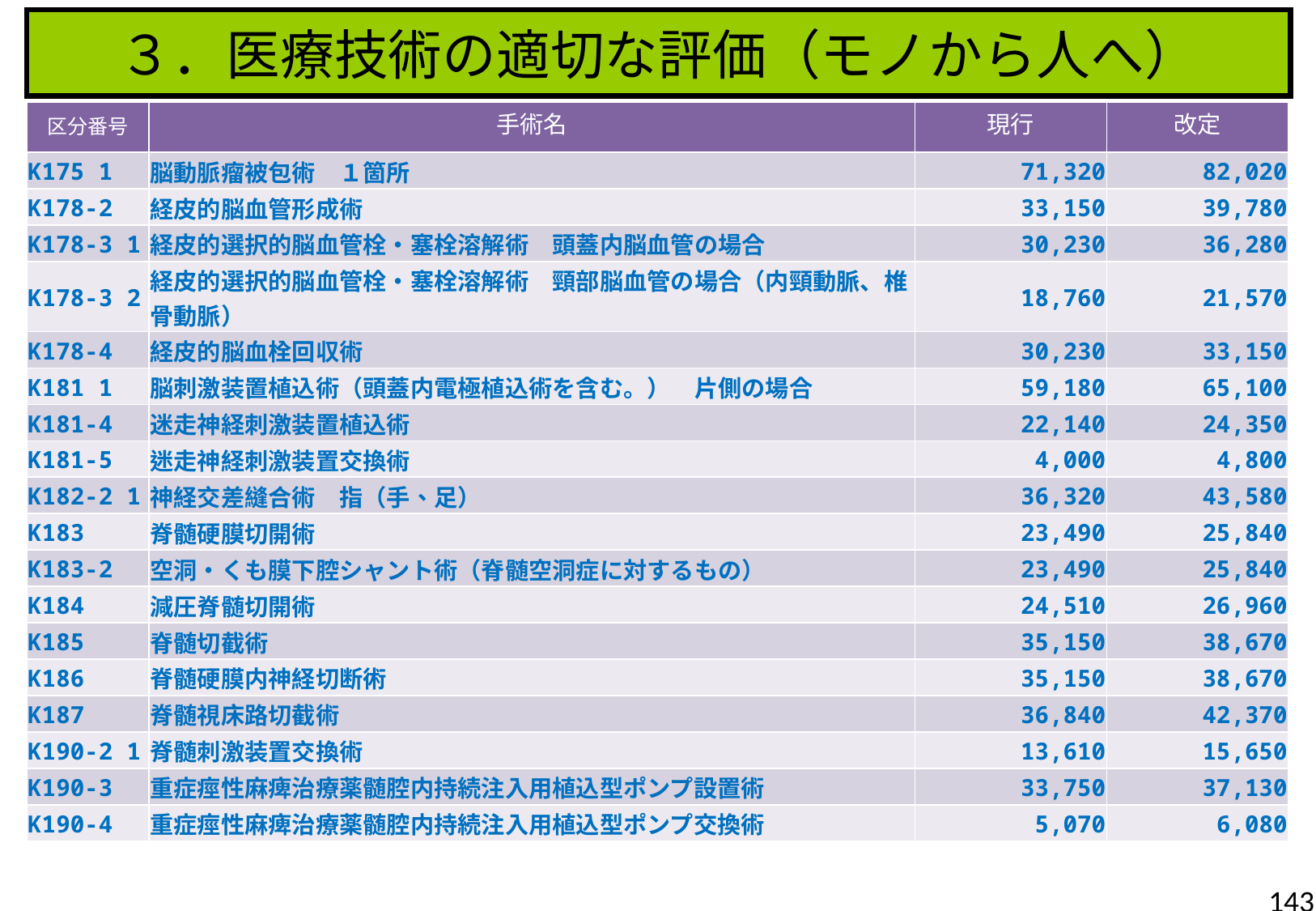

３．医療技術の適切な評価（モノから人へ）
| 区分番号 | 手術名 | 現行 | 改定 |
| --- | --- | --- | --- |
| K175 1 | 脳動脈瘤被包術　１箇所 | 71,320 | 82,020 |
| K178-2 | 経皮的脳血管形成術 | 33,150 | 39,780 |
| K178-3 1 | 経皮的選択的脳血管栓・塞栓溶解術　頭蓋内脳血管の場合 | 30,230 | 36,280 |
| K178-3 2 | 経皮的選択的脳血管栓・塞栓溶解術　頸部脳血管の場合（内頸動脈、椎骨動脈） | 18,760 | 21,570 |
| K178-4 | 経皮的脳血栓回収術 | 30,230 | 33,150 |
| K181 1 | 脳刺激装置植込術（頭蓋内電極植込術を含む。）　片側の場合 | 59,180 | 65,100 |
| K181-4 | 迷走神経刺激装置植込術 | 22,140 | 24,350 |
| K181-5 | 迷走神経刺激装置交換術 | 4,000 | 4,800 |
| K182-2 1 | 神経交差縫合術　指（手、足） | 36,320 | 43,580 |
| K183 | 脊髄硬膜切開術 | 23,490 | 25,840 |
| K183-2 | 空洞・くも膜下腔シャント術（脊髄空洞症に対するもの） | 23,490 | 25,840 |
| K184 | 減圧脊髄切開術 | 24,510 | 26,960 |
| K185 | 脊髄切截術 | 35,150 | 38,670 |
| K186 | 脊髄硬膜内神経切断術 | 35,150 | 38,670 |
| K187 | 脊髄視床路切截術 | 36,840 | 42,370 |
| K190-2 1 | 脊髄刺激装置交換術 | 13,610 | 15,650 |
| K190-3 | 重症痙性麻痺治療薬髄腔内持続注入用植込型ポンプ設置術 | 33,750 | 37,130 |
| K190-4 | 重症痙性麻痺治療薬髄腔内持続注入用植込型ポンプ交換術 | 5,070 | 6,080 |
143